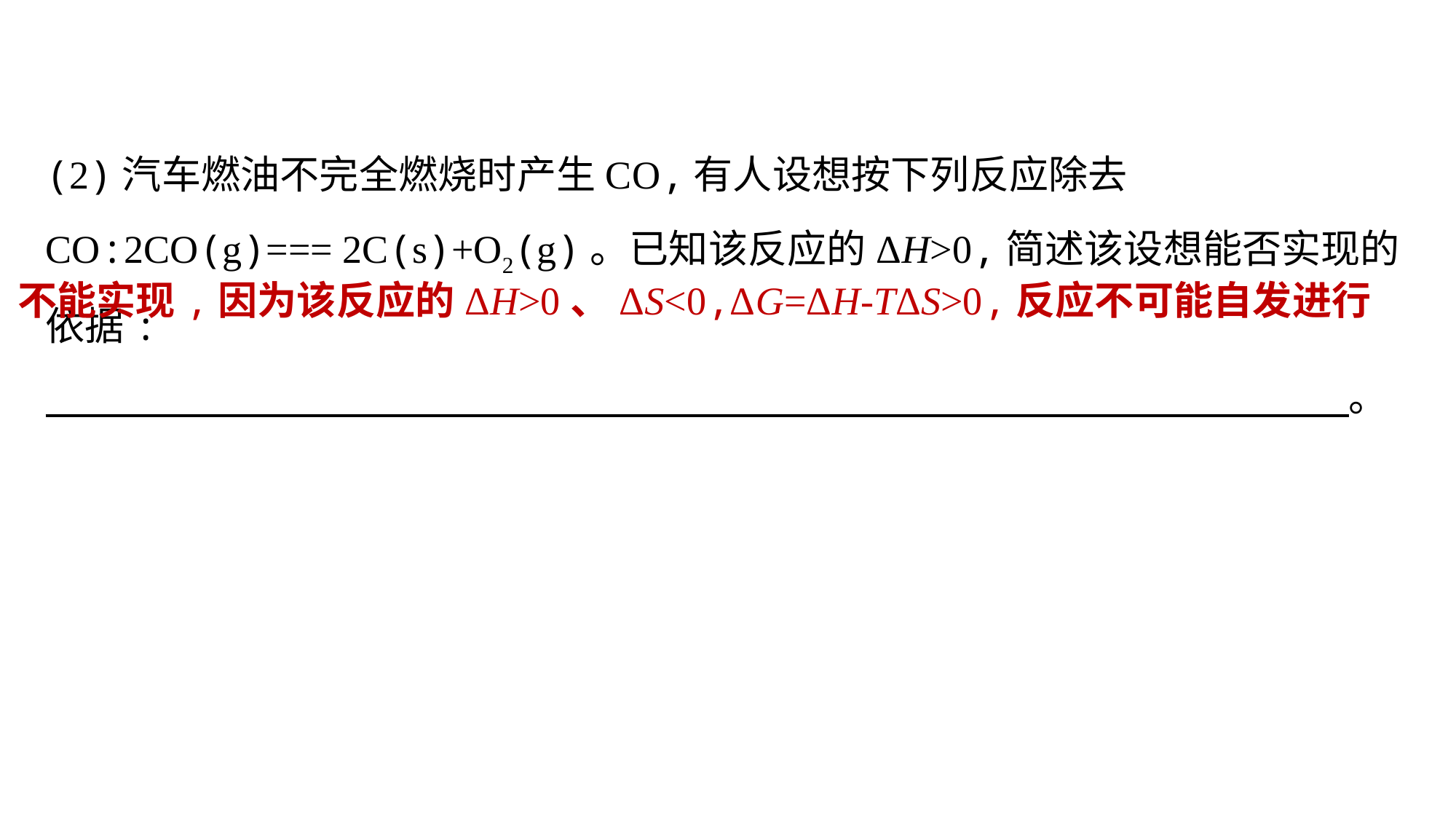

(2)汽车燃油不完全燃烧时产生CO,有人设想按下列反应除去CO:2CO(g)=== 2C(s)+O2(g)。已知该反应的ΔH>0,简述该设想能否实现的依据:
　　　　　　　　　　　　　　　　　　　　　　　　　　　　　　　　　。
不能实现,因为该反应的ΔH>0、ΔS<0,ΔG=ΔH-TΔS>0,反应不可能自发进行